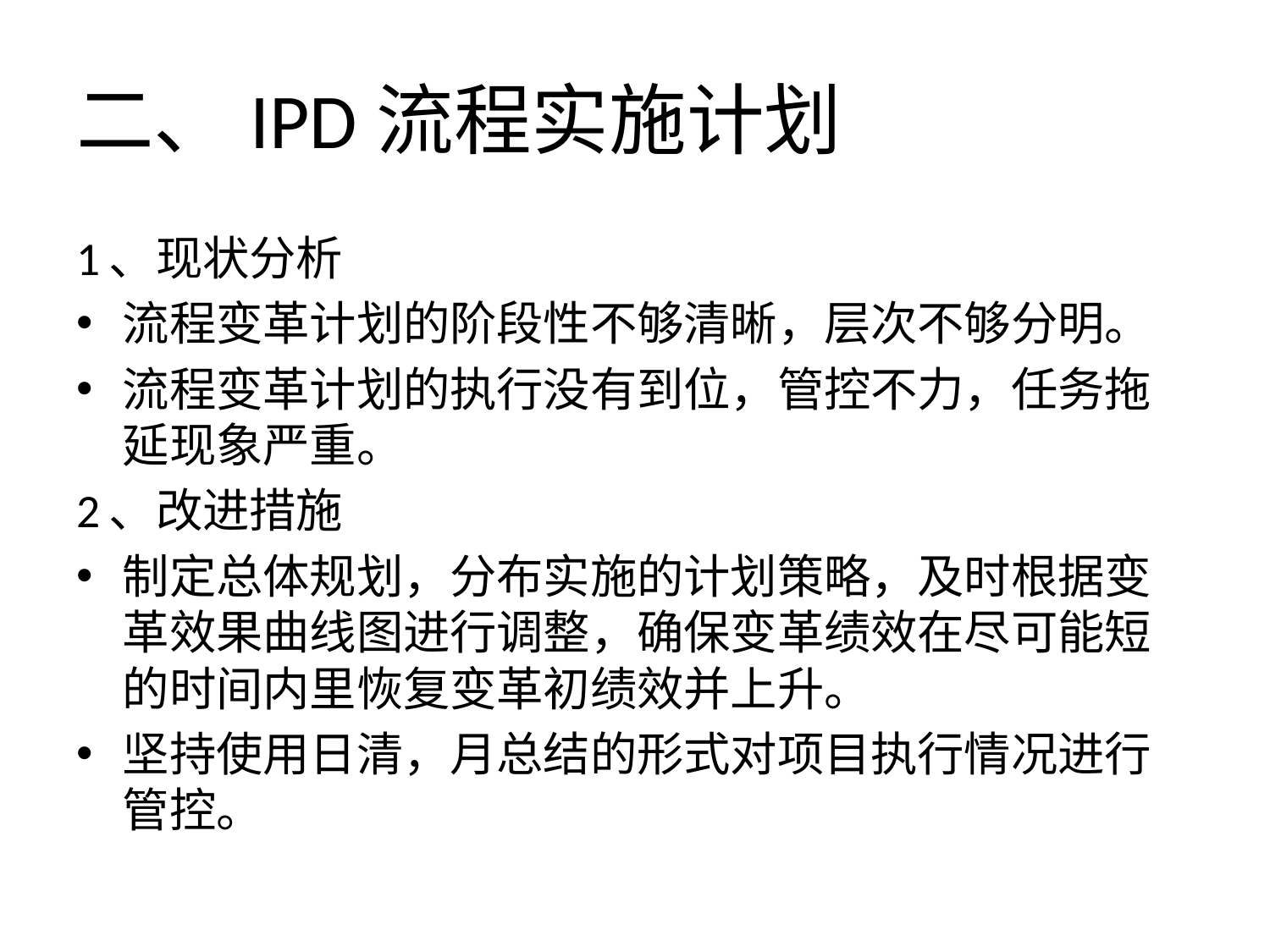

# 二、IPD流程实施计划
1、现状分析
流程变革计划的阶段性不够清晰，层次不够分明。
流程变革计划的执行没有到位，管控不力，任务拖延现象严重。
2、改进措施
制定总体规划，分布实施的计划策略，及时根据变革效果曲线图进行调整，确保变革绩效在尽可能短的时间内里恢复变革初绩效并上升。
坚持使用日清，月总结的形式对项目执行情况进行管控。